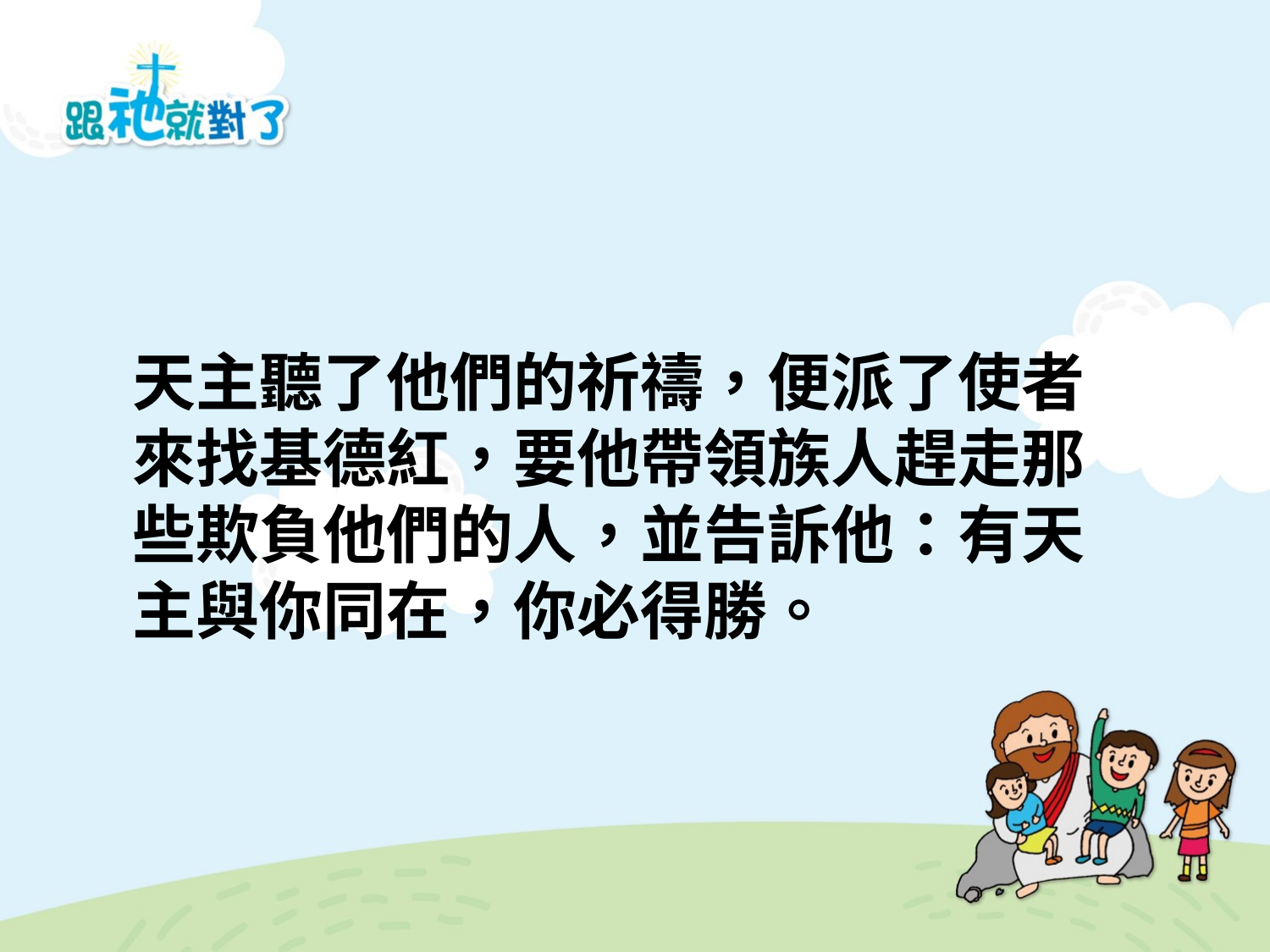

天主聽了他們的祈禱，便派了使者來找基德紅，要他帶領族人趕走那些欺負他們的人，並告訴他：有天主與你同在，你必得勝。